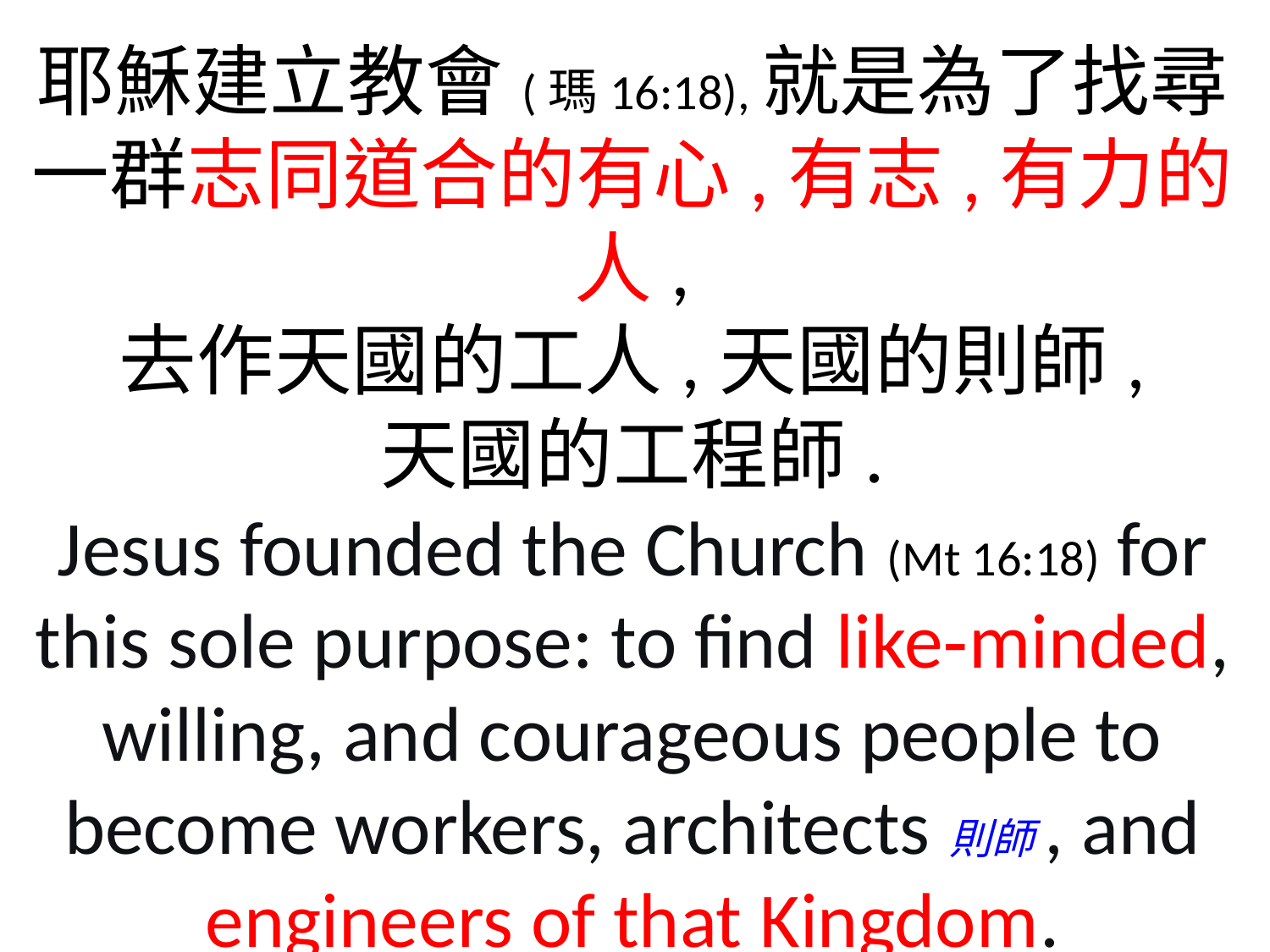

耶穌建立教會(瑪16:18),就是為了找尋一群志同道合的有心,有志,有力的人,
去作天國的工人,天國的則師,
天國的工程師.
Jesus founded the Church (Mt 16:18) for this sole purpose: to find like‑minded, willing, and courageous people to become workers, architects則師, and engineers of that Kingdom.